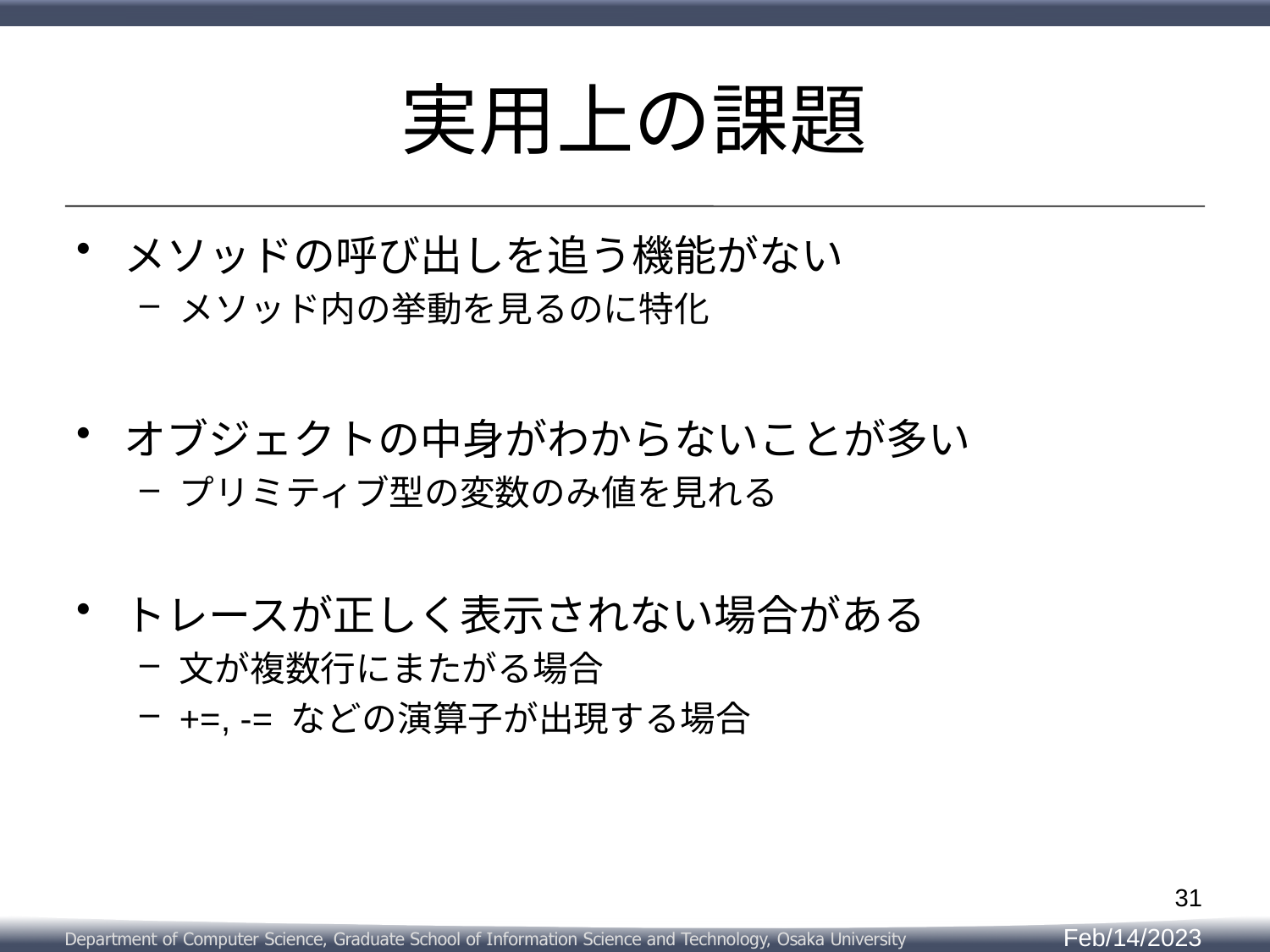

# 実用上の課題
メソッドの呼び出しを追う機能がない
メソッド内の挙動を見るのに特化

オブジェクトの中身がわからないことが多い
プリミティブ型の変数のみ値を見れる

トレースが正しく表示されない場合がある
文が複数行にまたがる場合
+=, -= などの演算子が出現する場合
31
Feb/14/2023